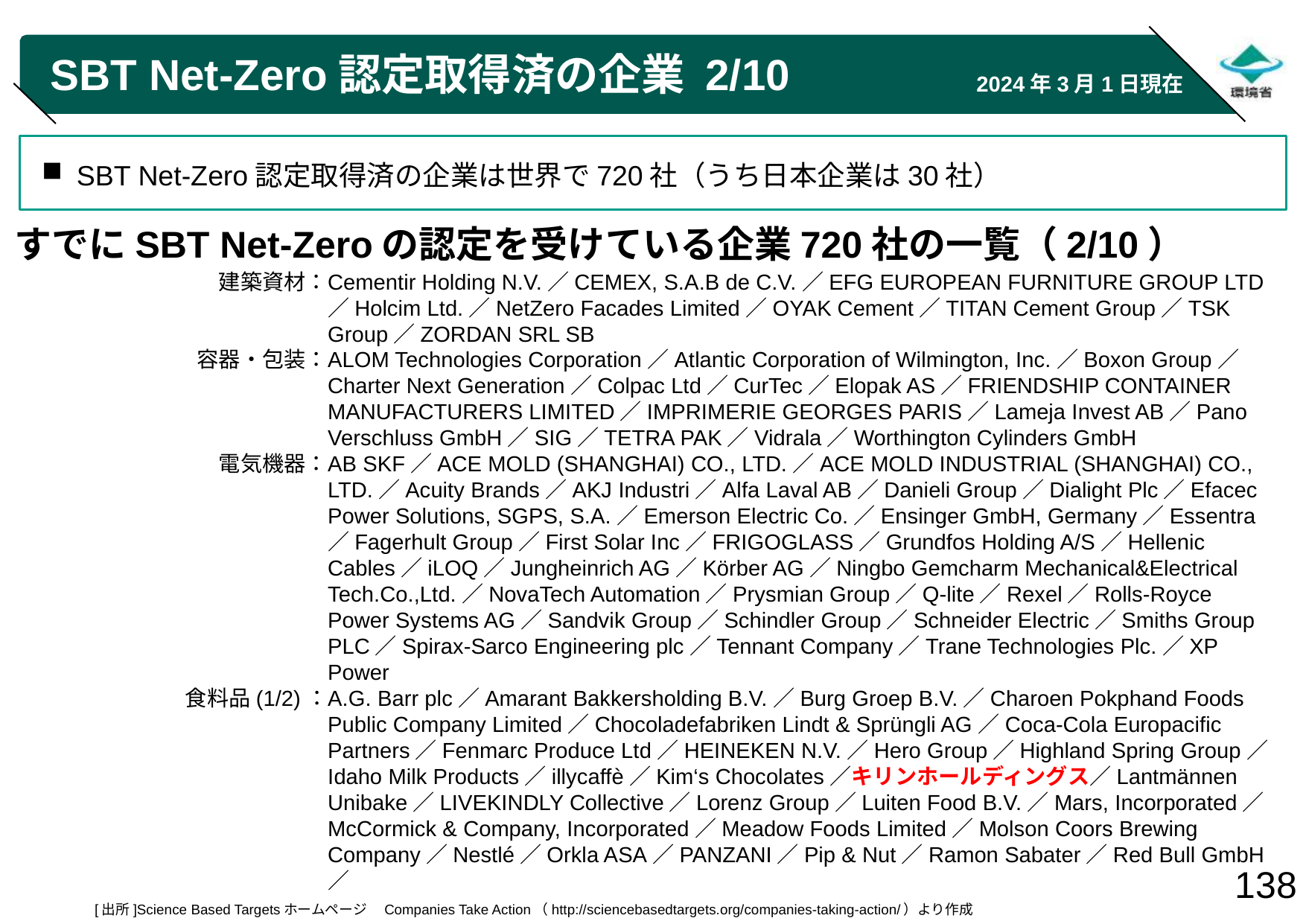

# SBT Net-Zero認定取得済の企業 2/10
2024年3月1日現在
SBT Net-Zero認定取得済の企業は世界で720社（うち日本企業は30社）
すでにSBT Net-Zeroの認定を受けている企業720社の一覧（2/10）
建築資材：

容器・包装：

電気機器：

食料品(1/2)：

Cementir Holding N.V.／CEMEX, S.A.B de C.V.／EFG EUROPEAN FURNITURE GROUP LTD／Holcim Ltd.／NetZero Facades Limited／OYAK Cement／TITAN Cement Group／TSK Group／ZORDAN SRL SB
ALOM Technologies Corporation／Atlantic Corporation of Wilmington, Inc.／Boxon Group／Charter Next Generation／Colpac Ltd／CurTec／Elopak AS／FRIENDSHIP CONTAINER MANUFACTURERS LIMITED／IMPRIMERIE GEORGES PARIS／Lameja Invest AB／Pano Verschluss GmbH／SIG／TETRA PAK／Vidrala／Worthington Cylinders GmbH
AB SKF／ACE MOLD (SHANGHAI) CO., LTD.／ACE MOLD INDUSTRIAL (SHANGHAI) CO., LTD.／Acuity Brands／AKJ Industri／Alfa Laval AB／Danieli Group／Dialight Plc／Efacec Power Solutions, SGPS, S.A.／Emerson Electric Co.／Ensinger GmbH, Germany／Essentra／Fagerhult Group／First Solar Inc／FRIGOGLASS／Grundfos Holding A/S／Hellenic Cables／iLOQ／Jungheinrich AG／Körber AG／Ningbo Gemcharm Mechanical&Electrical Tech.Co.,Ltd.／NovaTech Automation／Prysmian Group／Q-lite／Rexel／Rolls-Royce Power Systems AG／Sandvik Group／Schindler Group／Schneider Electric／Smiths Group PLC／Spirax-Sarco Engineering plc／Tennant Company／Trane Technologies Plc.／XP Power
A.G. Barr plc／Amarant Bakkersholding B.V.／Burg Groep B.V.／Charoen Pokphand Foods Public Company Limited／Chocoladefabriken Lindt & Sprüngli AG／Coca-Cola Europacific Partners／Fenmarc Produce Ltd／HEINEKEN N.V.／Hero Group／Highland Spring Group／Idaho Milk Products／illycaffè／Kim‘s Chocolates／キリンホールディングス／Lantmännen Unibake／LIVEKINDLY Collective／Lorenz Group／Luiten Food B.V.／Mars, Incorporated／McCormick & Company, Incorporated／Meadow Foods Limited／Molson Coors Brewing Company／Nestlé／Orkla ASA／PANZANI／Pip & Nut／Ramon Sabater／Red Bull GmbH／

[出所]Science Based Targetsホームページ　Companies Take Action（http://sciencebasedtargets.org/companies-taking-action/）より作成